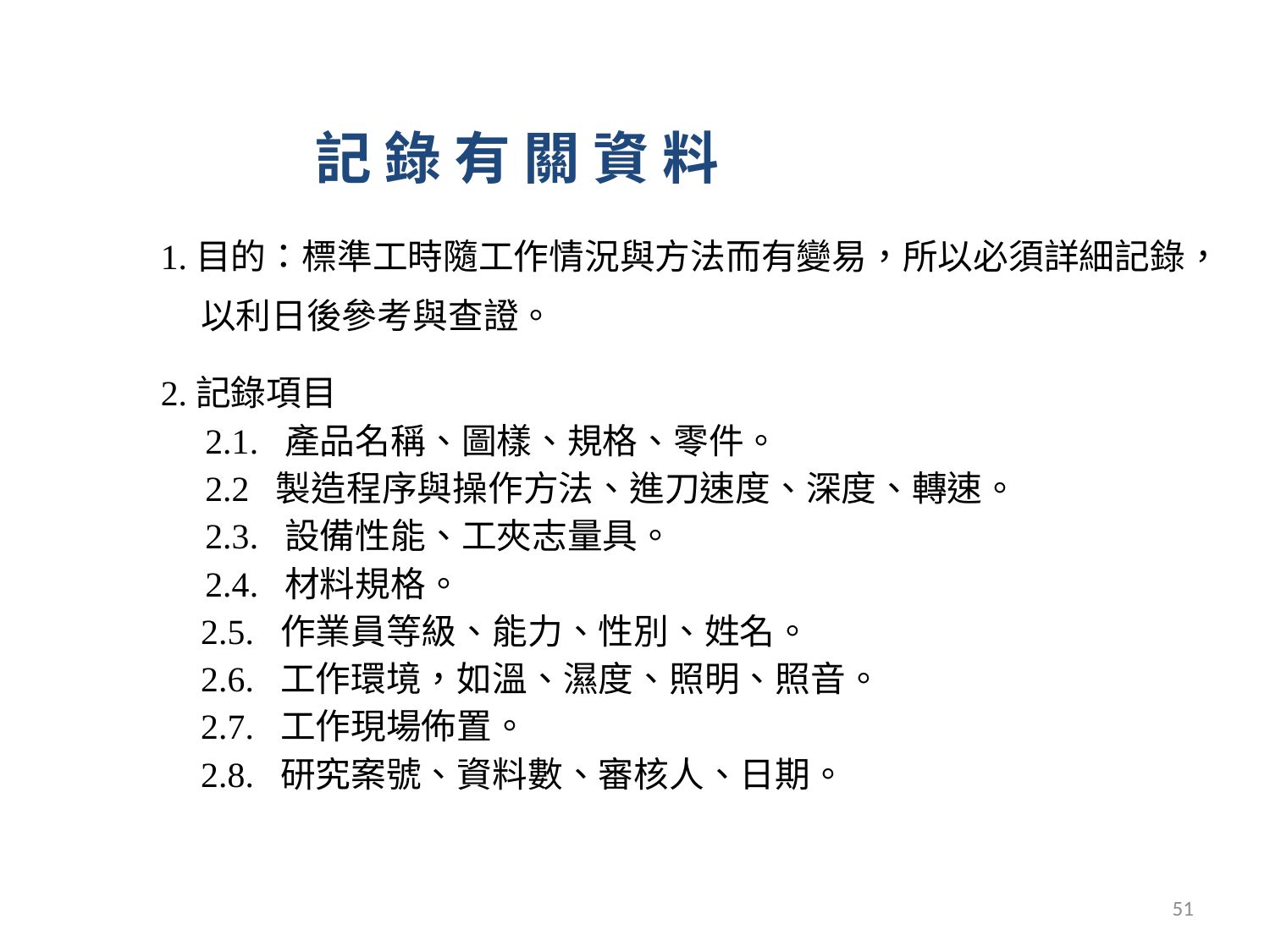

記 錄 有 關 資 料
1.目的：標準工時隨工作情況與方法而有變易，所以必須詳細記錄，以利日後參考與查證。
2.記錄項目
     2.1.  產品名稱、圖樣、規格、零件。
     2.2  製造程序與操作方法、進刀速度、深度、轉速。
     2.3.  設備性能、工夾志量具。
     2.4.  材料規格。
	2.5.  作業員等級、能力、性別、姓名。
	2.6.  工作環境，如溫、濕度、照明、照音。
	2.7.  工作現場佈置。
	2.8.  研究案號、資料數、審核人、日期。

51